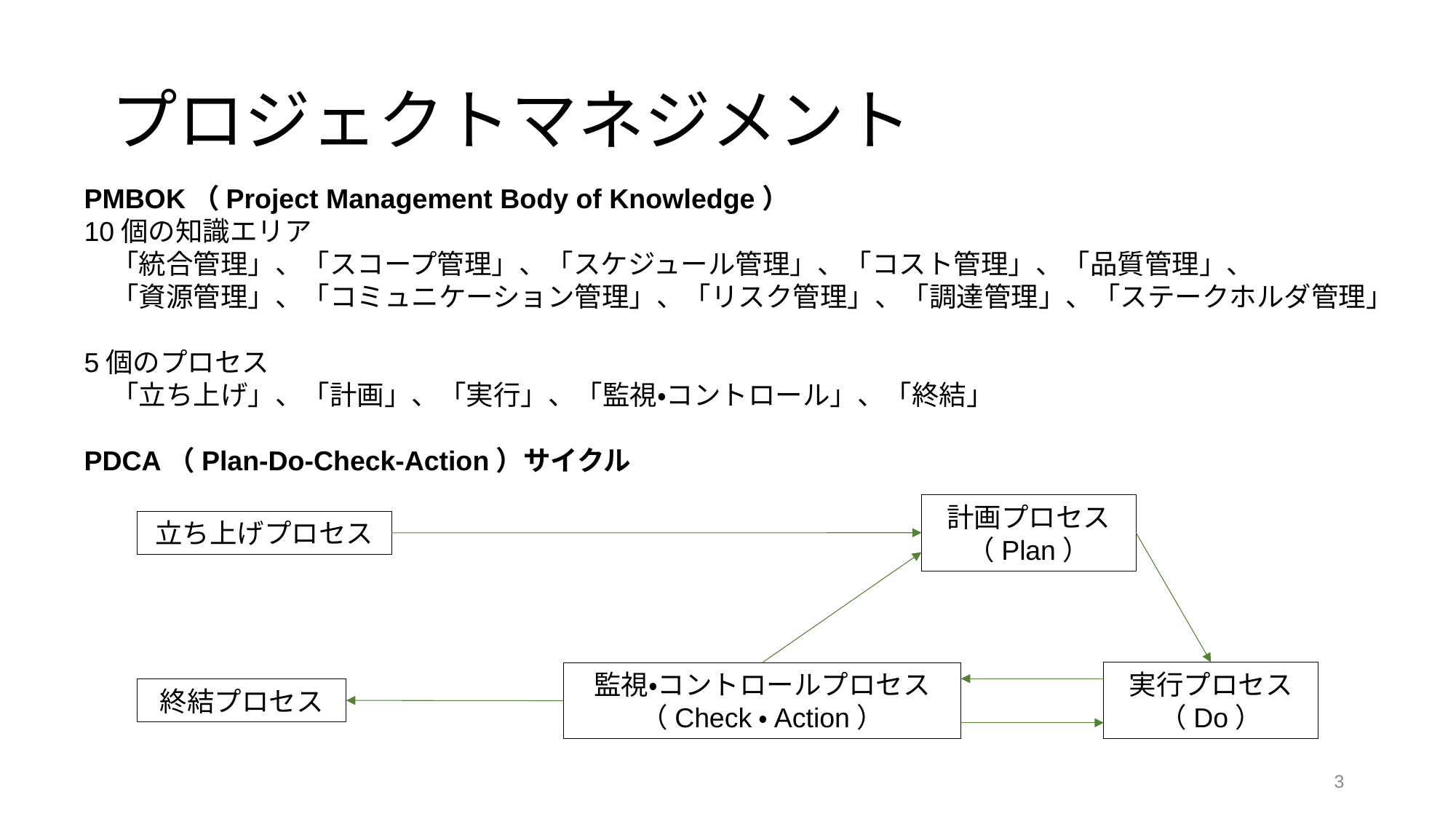

# プロジェクトマネジメント
PMBOK（Project Management Body of Knowledge）
10個の知識エリア
　「統合管理」、「スコープ管理」、「スケジュール管理」、「コスト管理」、「品質管理」、
　「資源管理」、「コミュニケーション管理」、「リスク管理」、「調達管理」、「ステークホルダ管理」

5個のプロセス
　「立ち上げ」、「計画」、「実行」、「監視・コントロール」、「終結」

PDCA（Plan-Do-Check-Action）サイクル

計画プロセス
（Plan）
立ち上げプロセス
実行プロセス
（Do）
監視・コントロールプロセス
（Check・Action）
終結プロセス
3